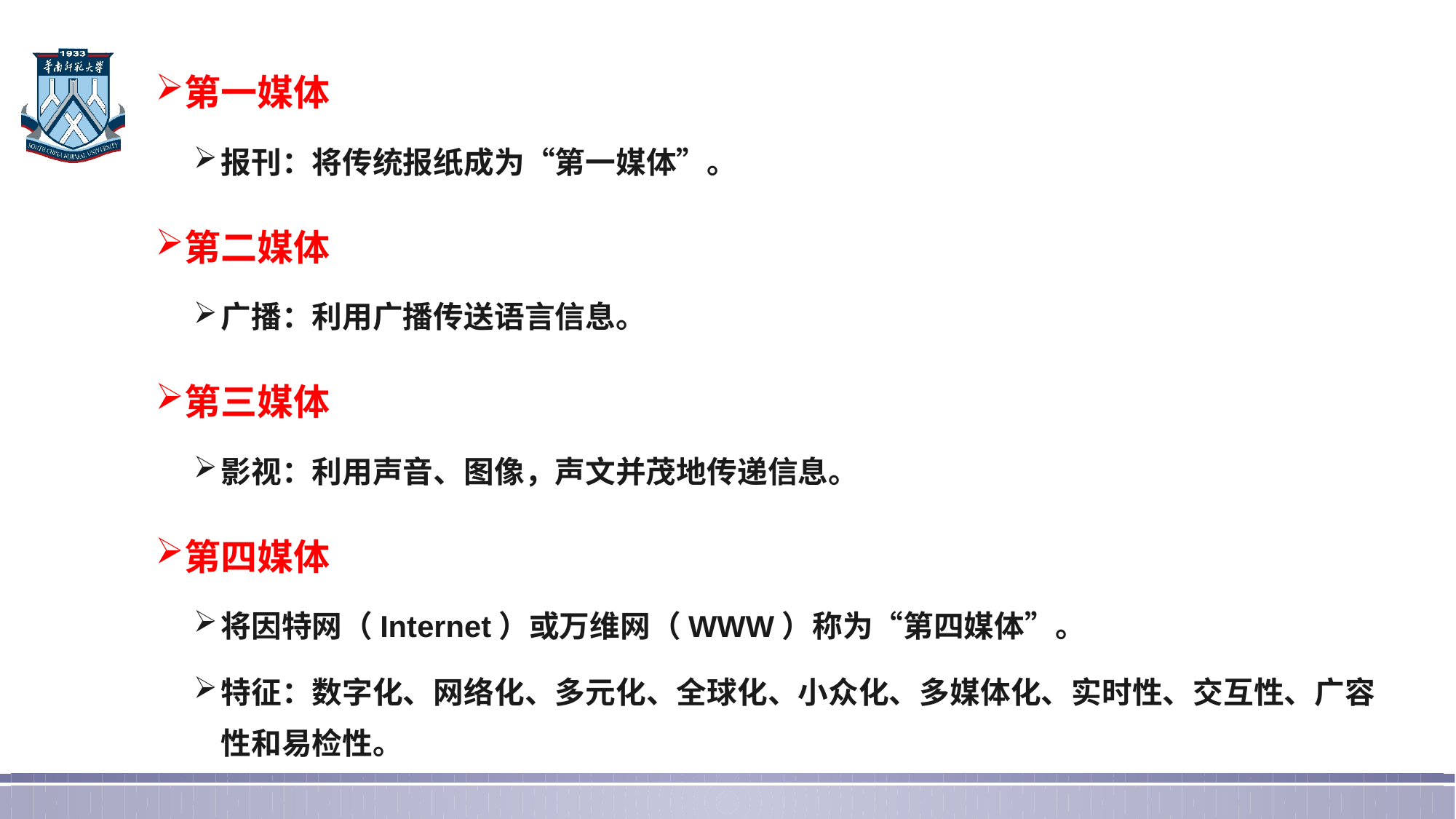

第一媒体
报刊：将传统报纸成为“第一媒体”。
第二媒体
广播：利用广播传送语言信息。
第三媒体
影视：利用声音、图像，声文并茂地传递信息。
第四媒体
将因特网（Internet）或万维网（WWW）称为“第四媒体”。
特征：数字化、网络化、多元化、全球化、小众化、多媒体化、实时性、交互性、广容性和易检性。